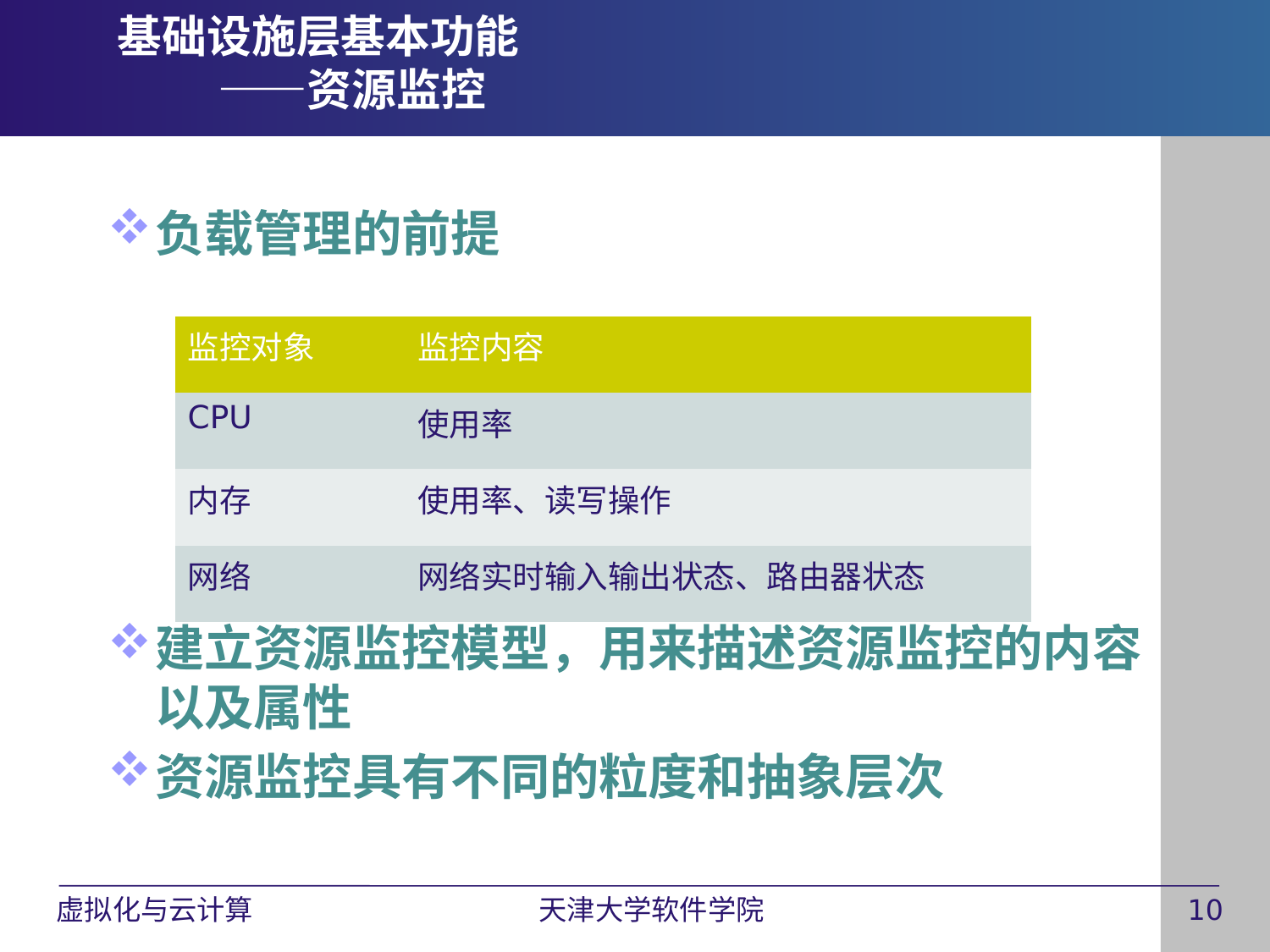

# 基础设施层基本功能 ——资源监控
负载管理的前提

建立资源监控模型，用来描述资源监控的内容以及属性
资源监控具有不同的粒度和抽象层次
| 监控对象 | 监控内容 |
| --- | --- |
| CPU | 使用率 |
| 内存 | 使用率、读写操作 |
| 网络 | 网络实时输入输出状态、路由器状态 |